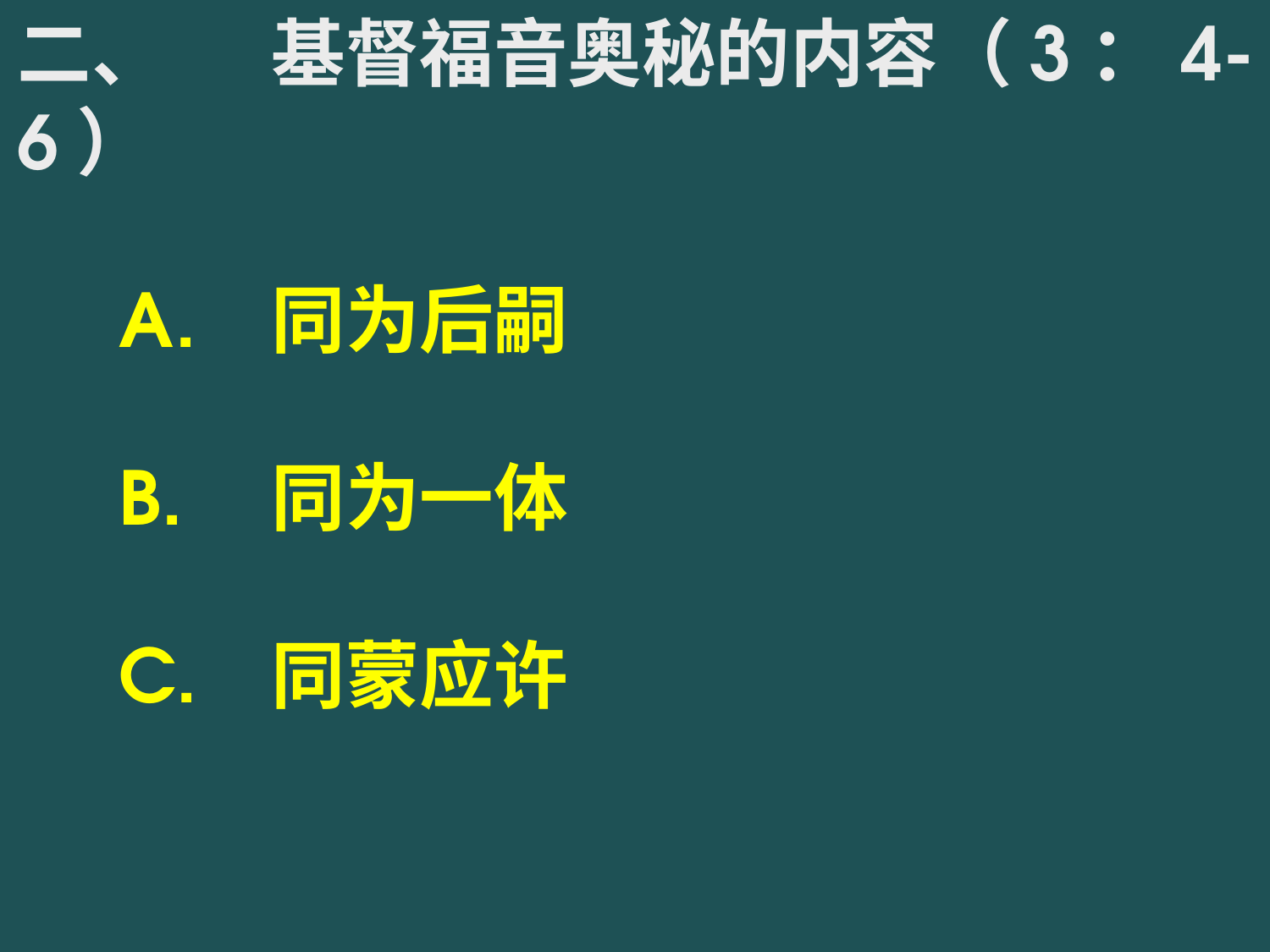

# 二、	基督福音奥秘的内容（3：4-6） A.	同为后嗣 B.	同为一体 C.	同蒙应许